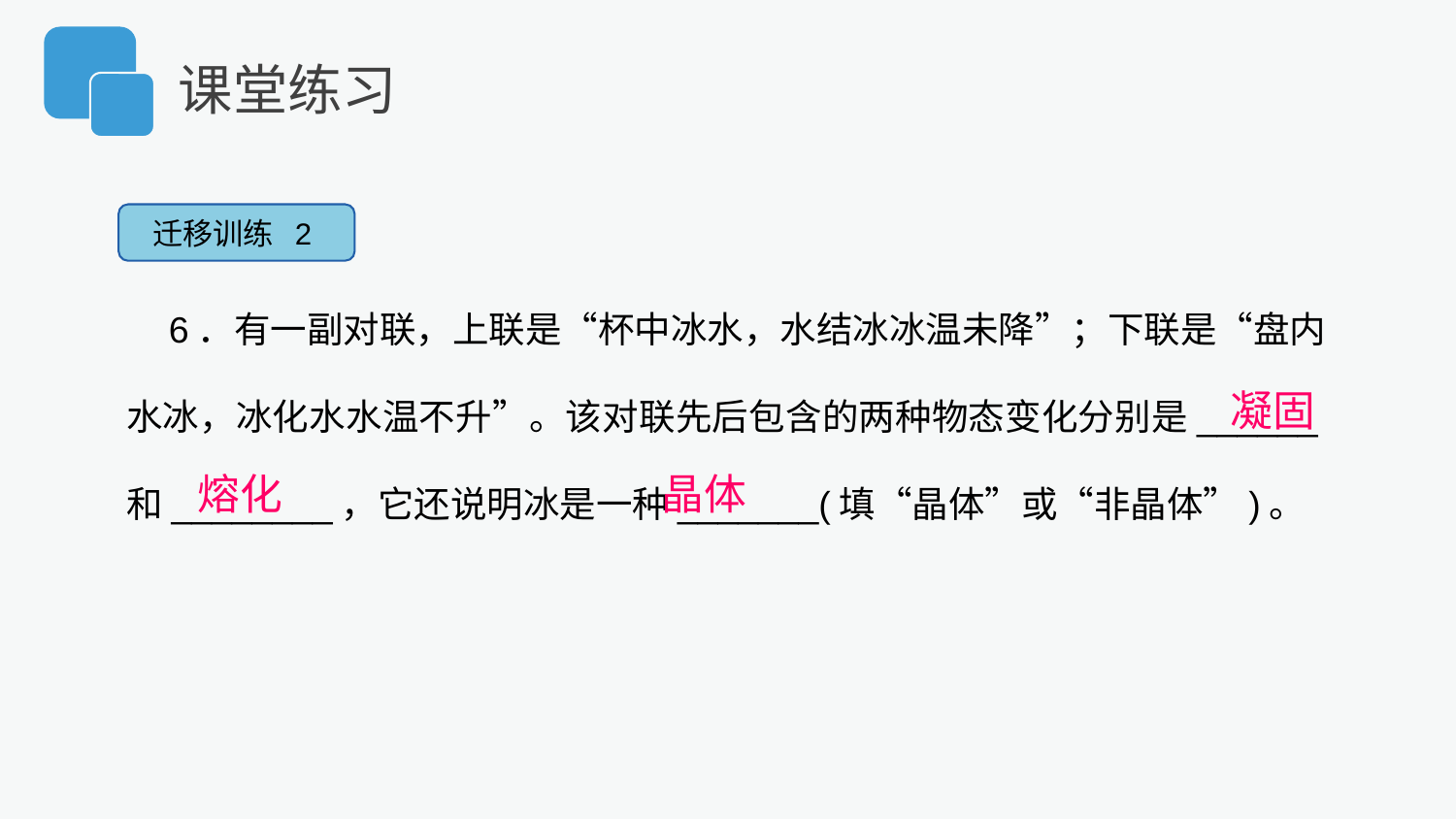

课堂练习
迁移训练  2
6．有一副对联，上联是“杯中冰水，水结冰冰温未降”；下联是“盘内水冰，冰化水水温不升”。该对联先后包含的两种物态变化分别是______和________，它还说明冰是一种_______(填“晶体”或“非晶体”)。
凝固
熔化
晶体